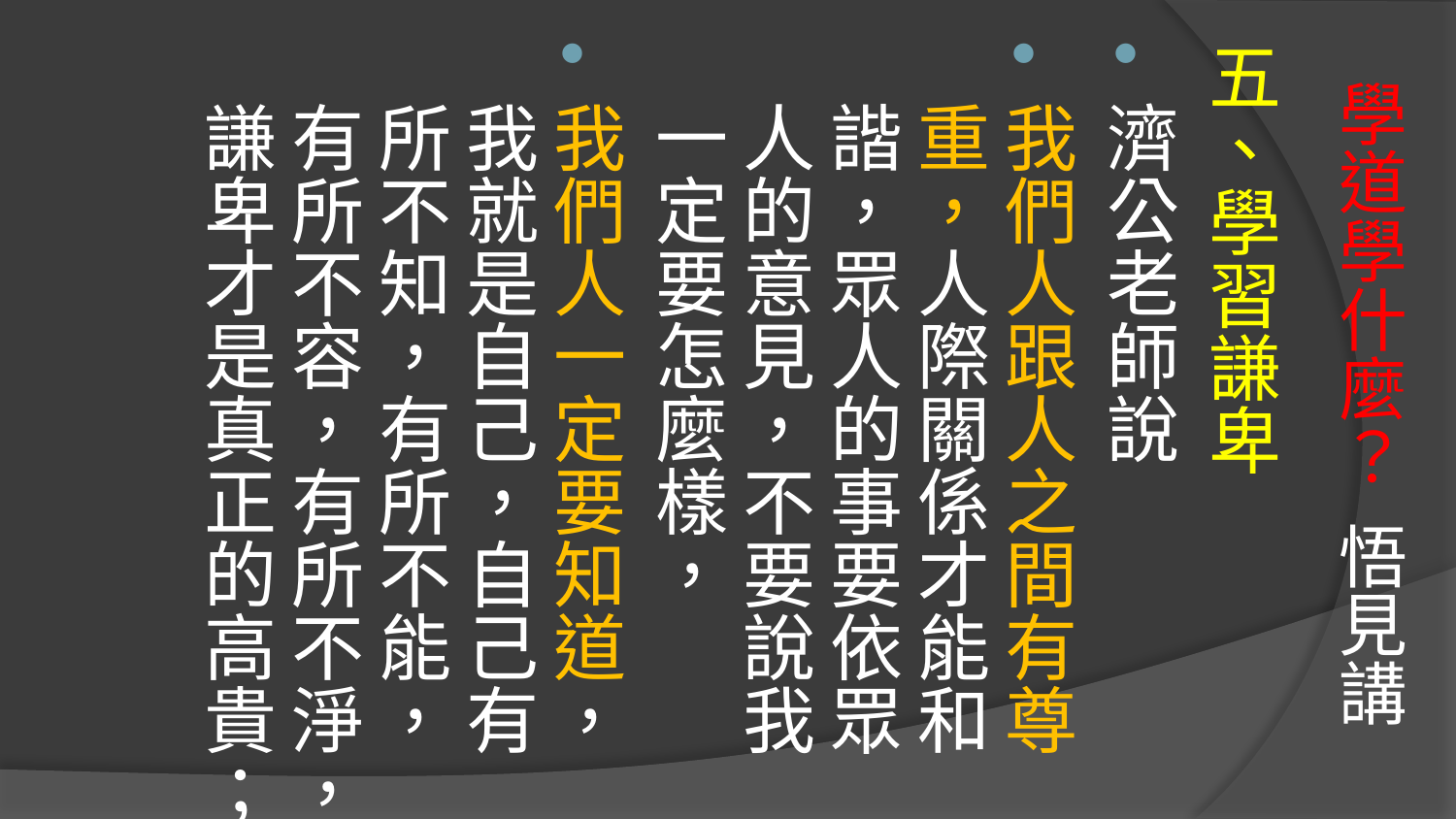

五、學習謙卑
濟公老師說
我們人跟人之間有尊重，人際關係才能和諧，眾人的事要依眾人的意見，不要說我一定要怎麼樣，
我們人一定要知道，我就是自己，自己有所不知，有所不能，有所不容，有所不淨，謙卑才是真正的高貴；

# 學道學什麼？  悟見講